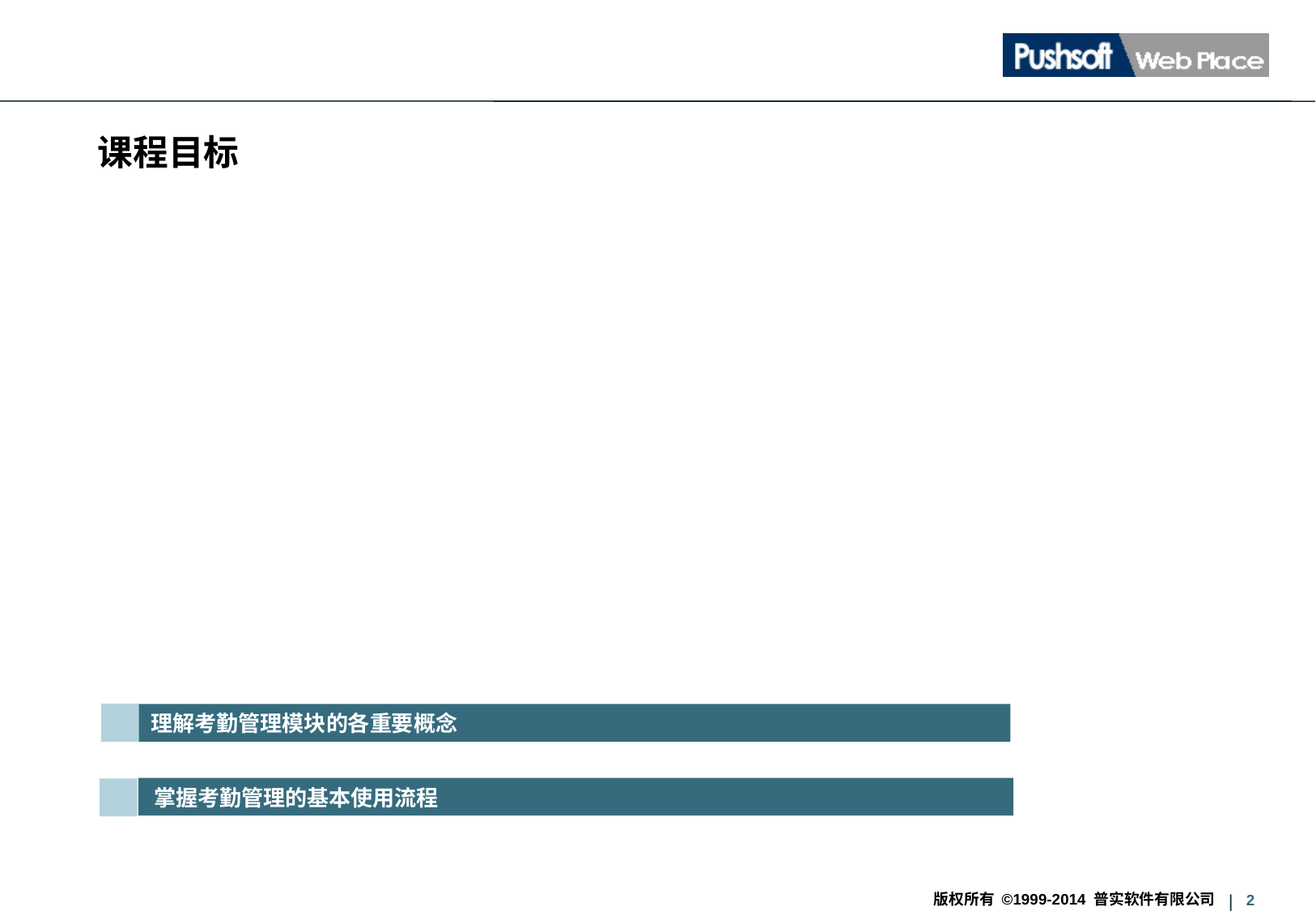

课程目标

理解考勤管理模块的各重要概念

掌握考勤管理的基本使用流程

版权所有 ©1999-2014 普实软件有限公司
2